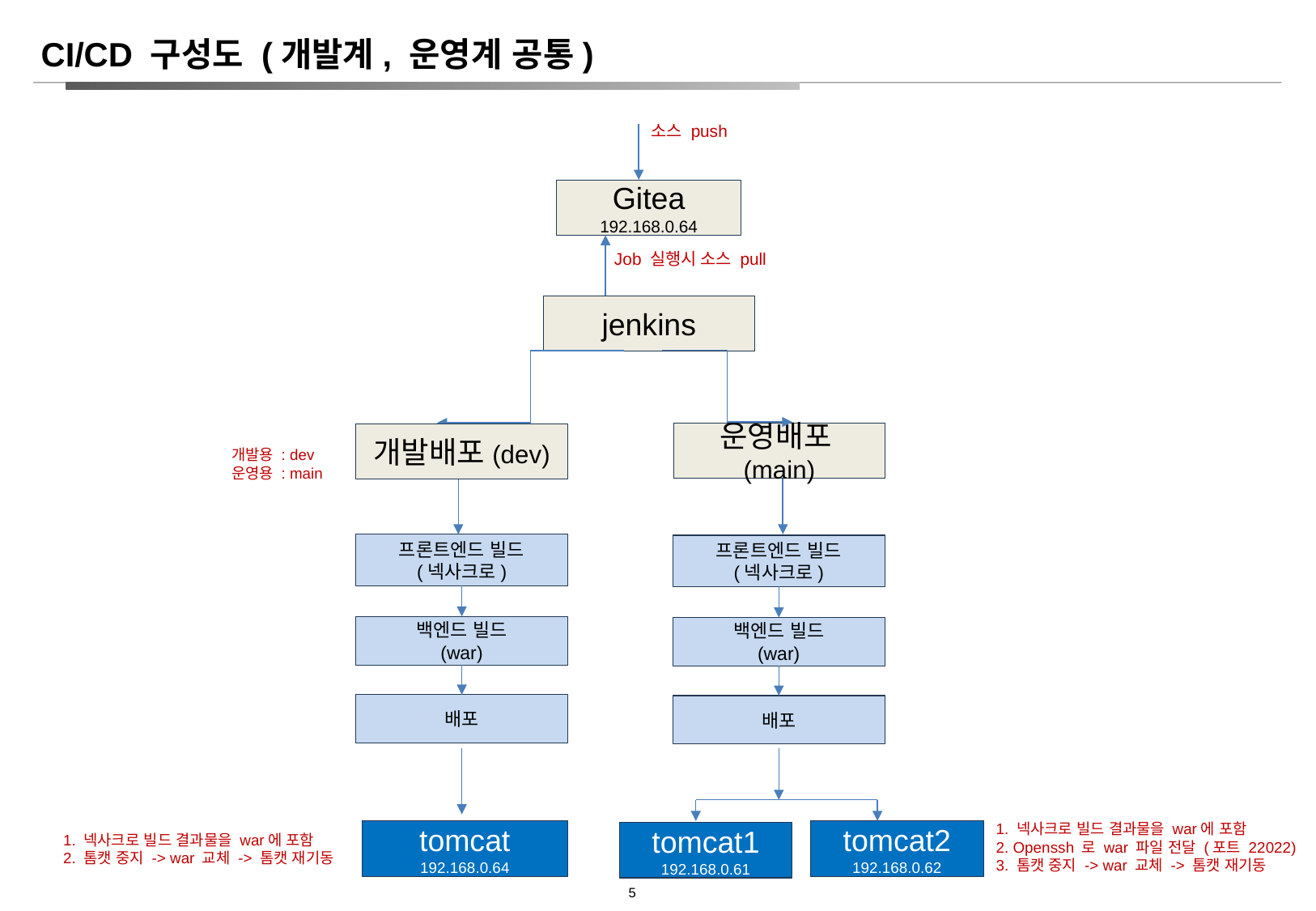

CI/CD 구성도 (개발계, 운영계 공통)
소스 push
Gitea
192.168.0.64
Job 실행시 소스 pull
jenkins
운영배포(main)
개발배포(dev)
개발용 : dev
운영용 : main
개발
프론트엔드 빌드
(넥사크로)
프론트엔드 빌드
(넥사크로)
백엔드 빌드
(war)
백엔드 빌드
(war)
배포
배포
1. 넥사크로 빌드 결과물을 war에 포함
2. Openssh 로 war 파일 전달 (포트 22022)
3. 톰캣 중지 -> war 교체 -> 톰캣 재기동
tomcat
192.168.0.64
tomcat2
192.168.0.62
tomcat1
192.168.0.61
1. 넥사크로 빌드 결과물을 war에 포함
2. 톰캣 중지 -> war 교체 -> 톰캣 재기동